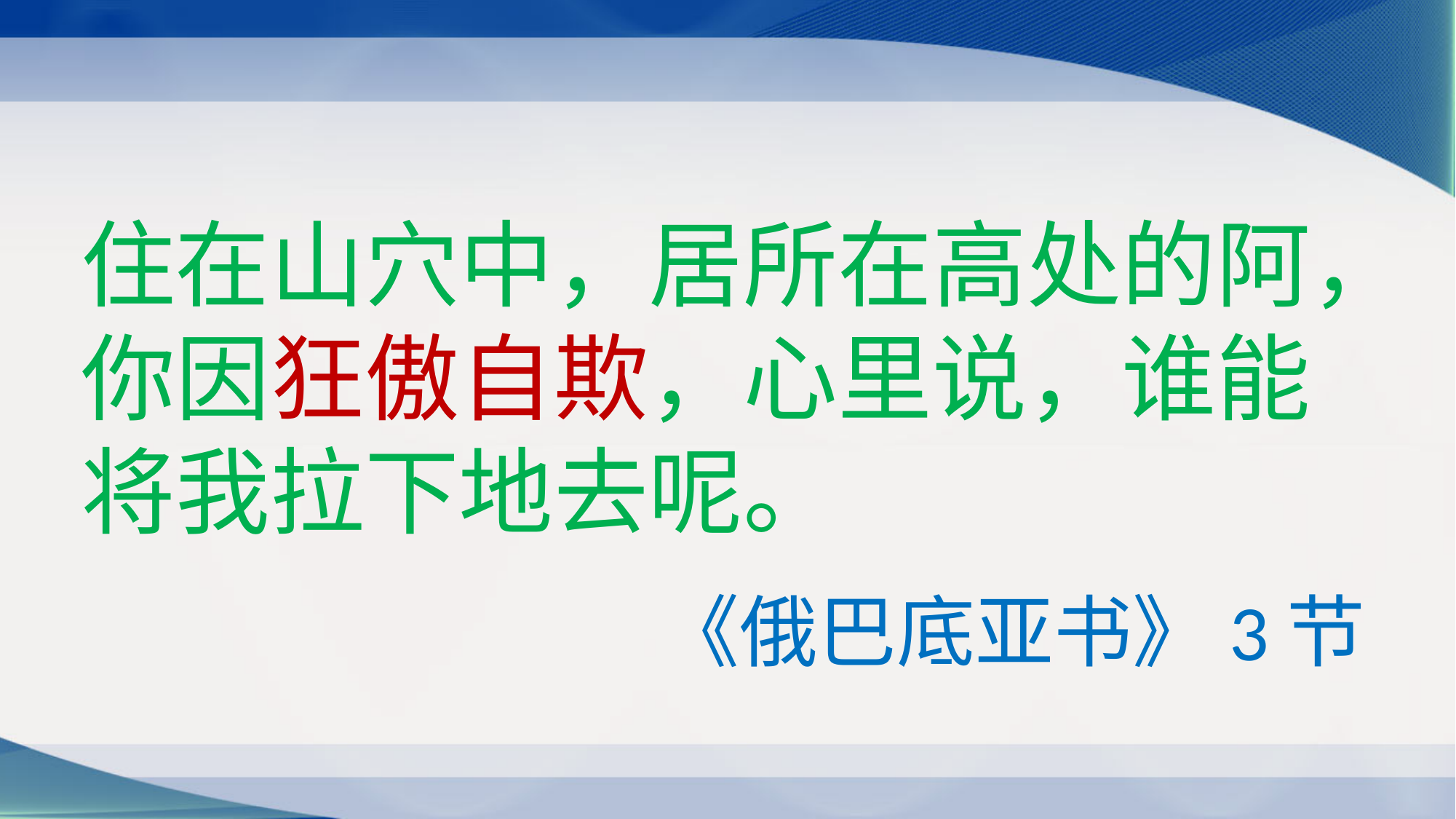

住在山穴中，居所在高处的阿，你因狂傲自欺，心里说，谁能将我拉下地去呢。
                          《俄巴底亚书》3节